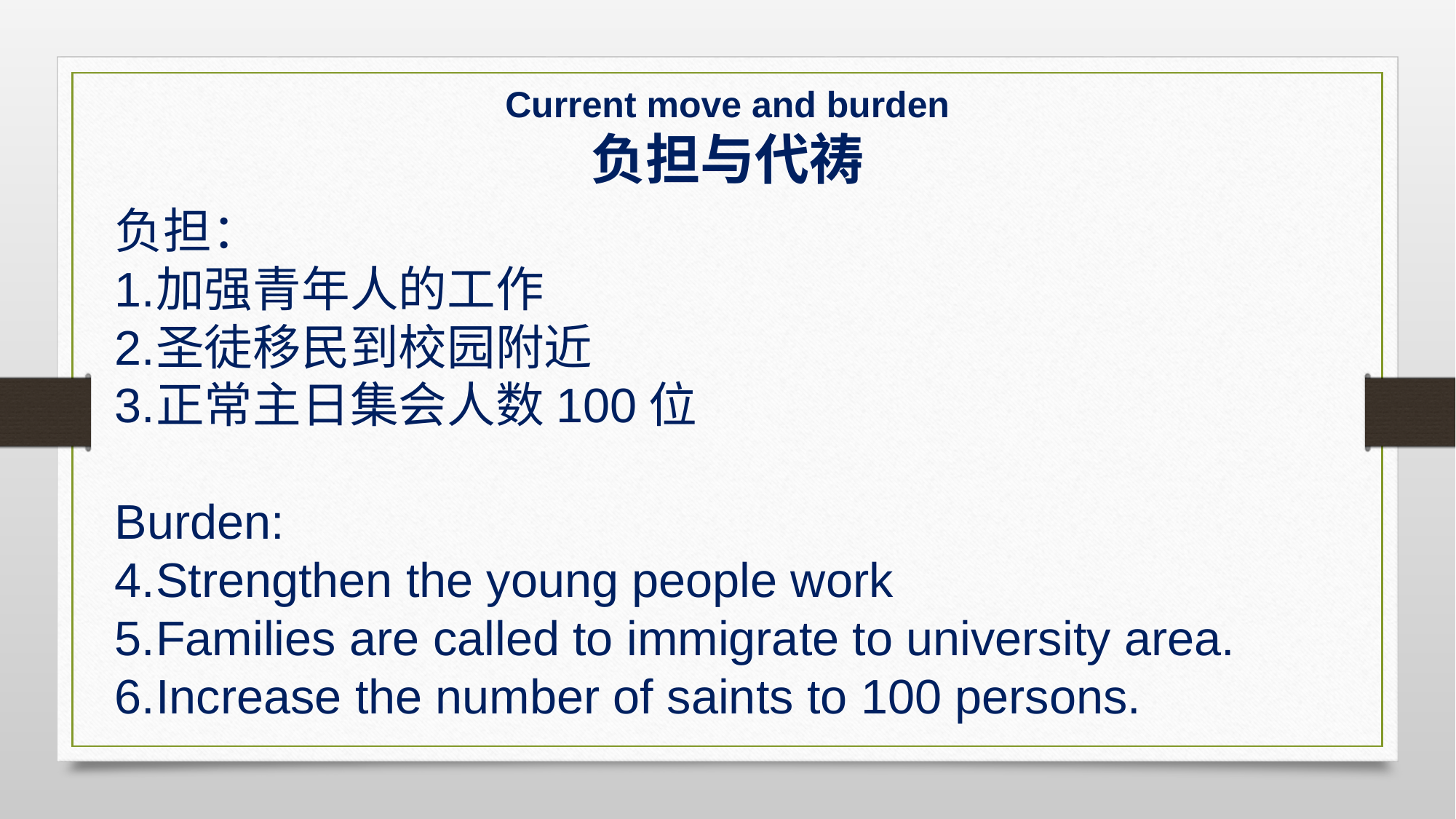

Current move and burden
负担与代祷
负担：
加强青年人的工作
圣徒移民到校园附近
正常主日集会人数100位

Burden:
Strengthen the young people work
Families are called to immigrate to university area.
Increase the number of saints to 100 persons.